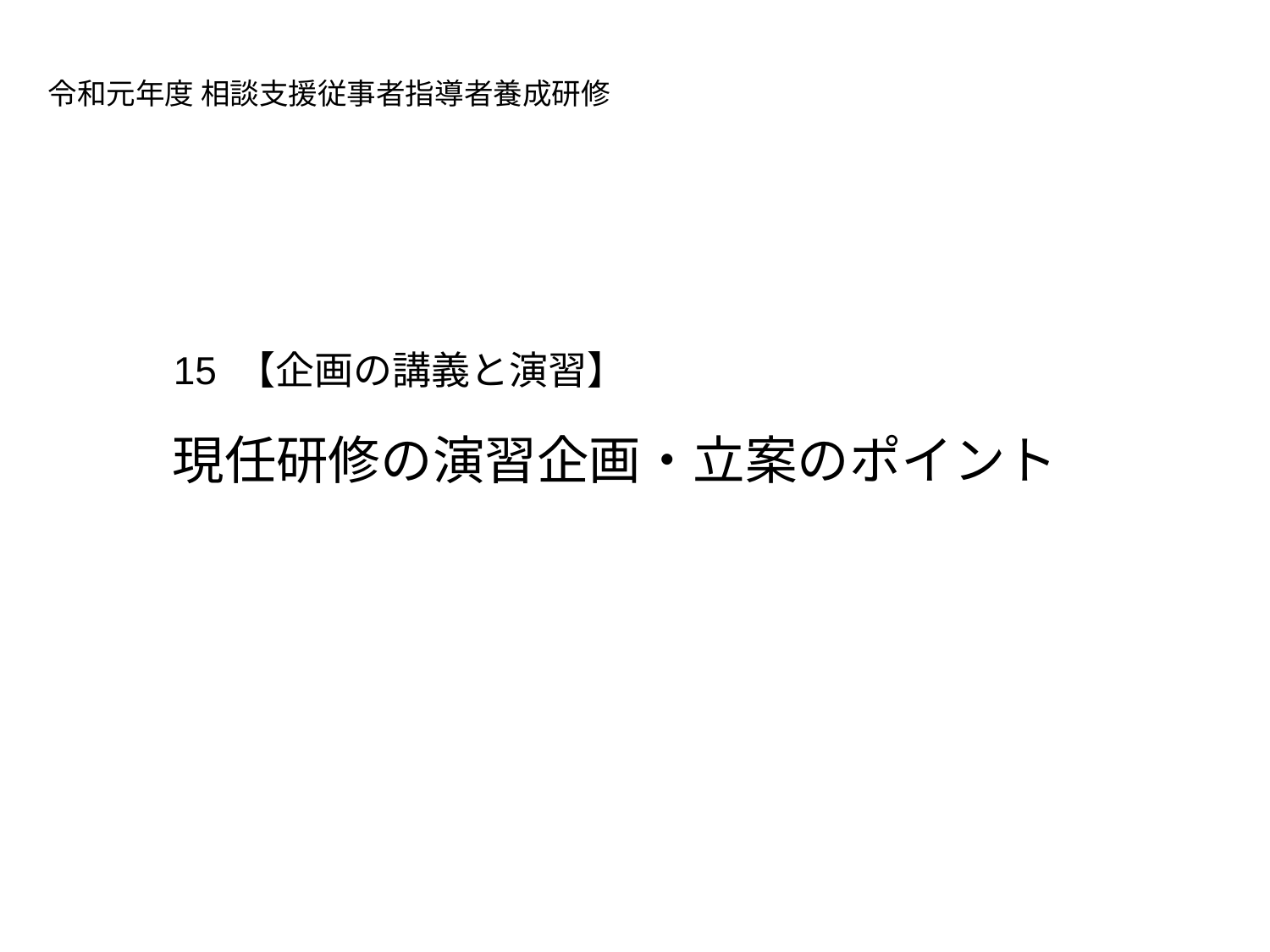

令和元年度 相談支援従事者指導者養成研修
15 【企画の講義と演習】
現任研修の演習企画・立案のポイント